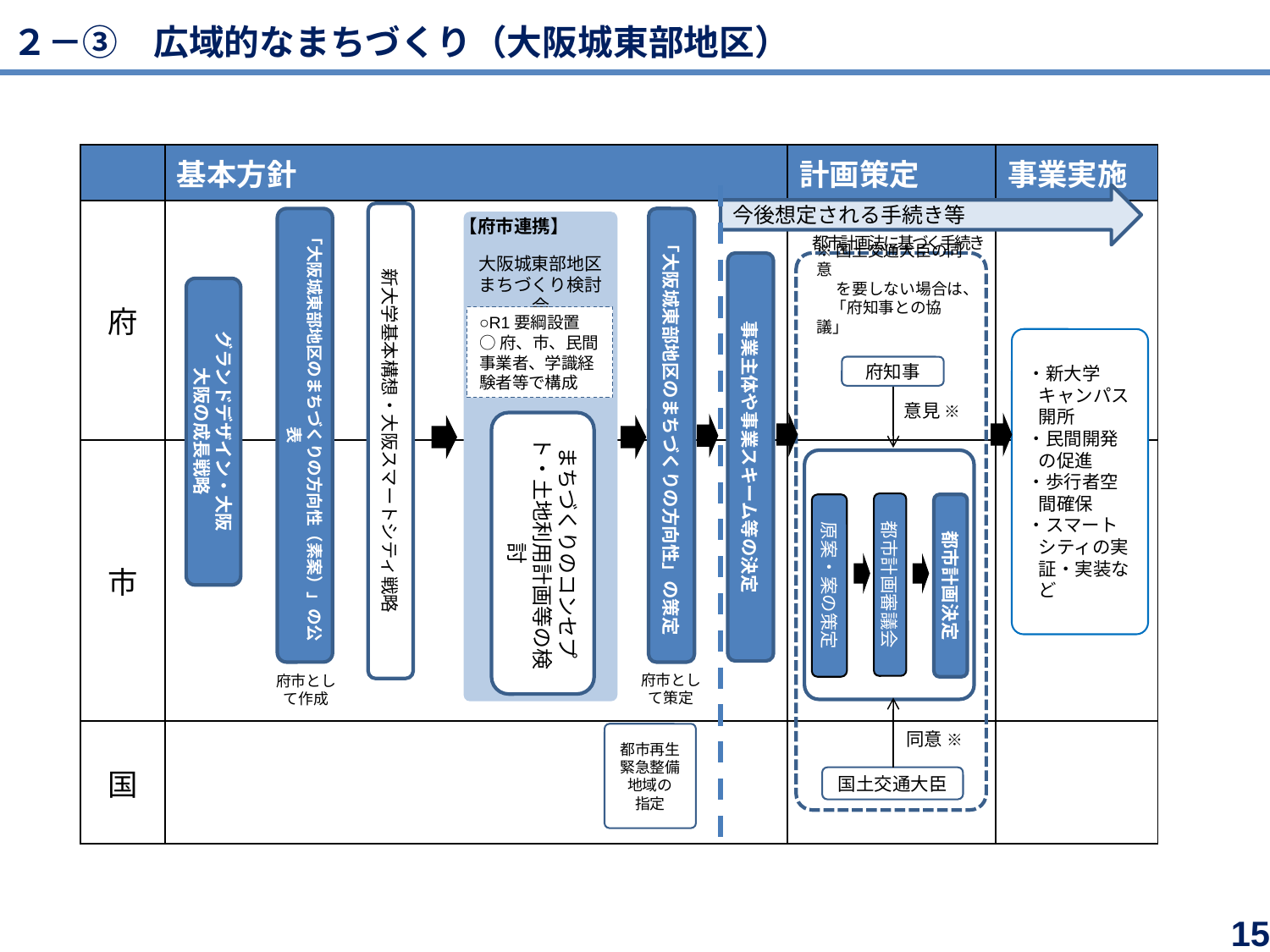

２－③　広域的なまちづくり（大阪城東部地区）
|  | 基本方針 | 計画策定 | 事業実施 |
| --- | --- | --- | --- |
| 府 |  |  |  |
| 市 |  |  |  |
| 国 |  |  |  |
今後想定される手続き等
【府市連携】
新大学基本構想・大阪スマートシティ戦略
「大阪城東部地区のまちづくりの方向性（素案）」の公表
「大阪城東部地区のまちづくりの方向性」の策定

大阪城東部地区
まちづくり検討会
都市計画法に基づく手続き
事業主体や事業スキーム等の決定

※国土交通大臣の同意
　 を要しない場合は、
   「府知事との協議」

グランドデザイン・大阪
大阪の成長戦略
○R1要綱設置
○府、市、民間事業者、学識経験者等で構成
・新大学キャンパス開所
・民間開発の促進
・歩行者空間確保
・スマートシティの実証・実装など
府知事
意見 ※
まちづくりのコンセプト・土地利用計画等の検討

都市計画審議会
原案・案の策定
都市計画決定

府市として策定
府市として作成
同意 ※
都市再生緊急整備地域の
指定
国土交通大臣
15